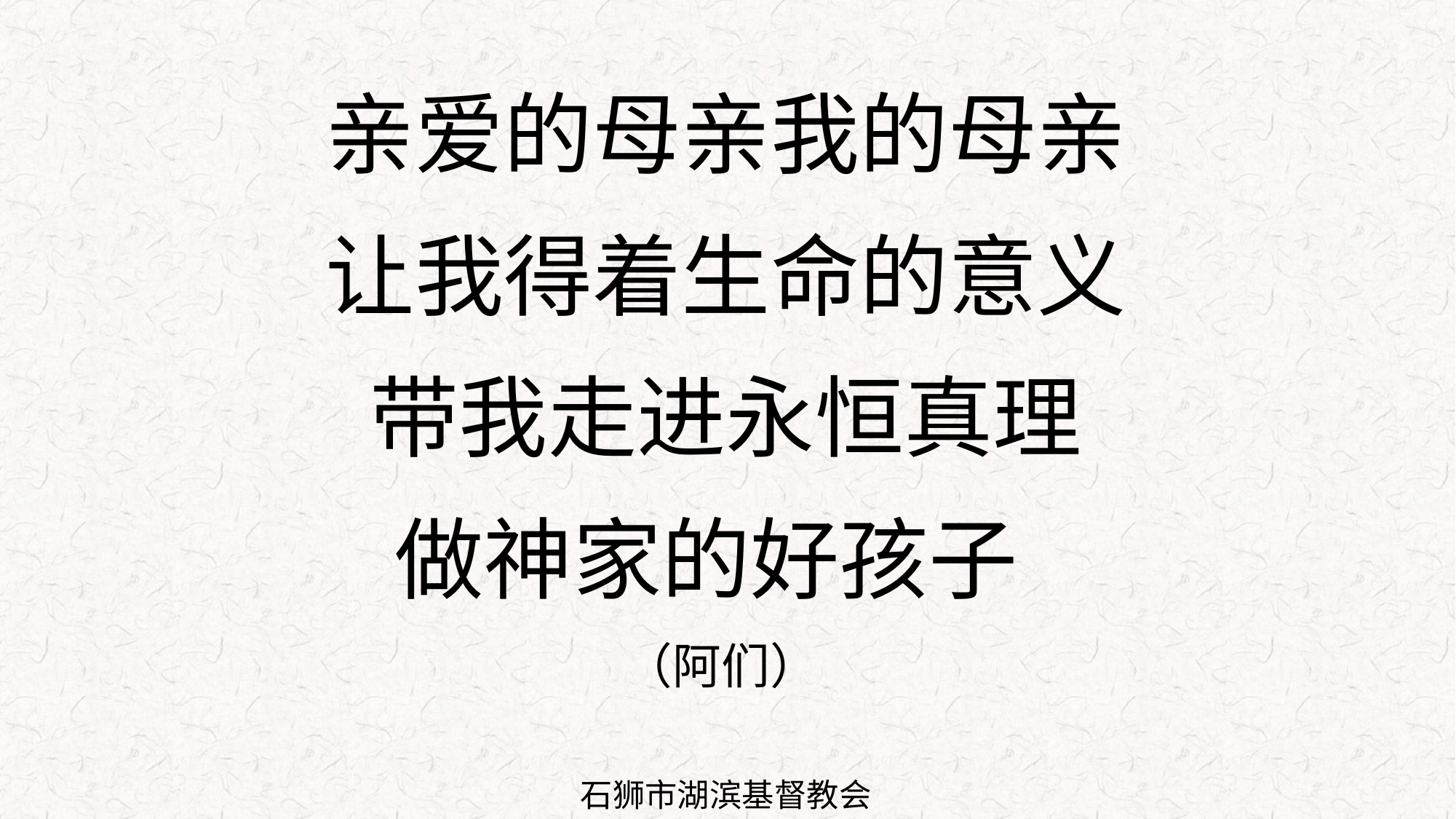

亲爱的母亲我的母亲
让我得着生命的意义
带我走进永恒真理
做神家的好孩子
（阿们）

石狮市湖滨基督教会